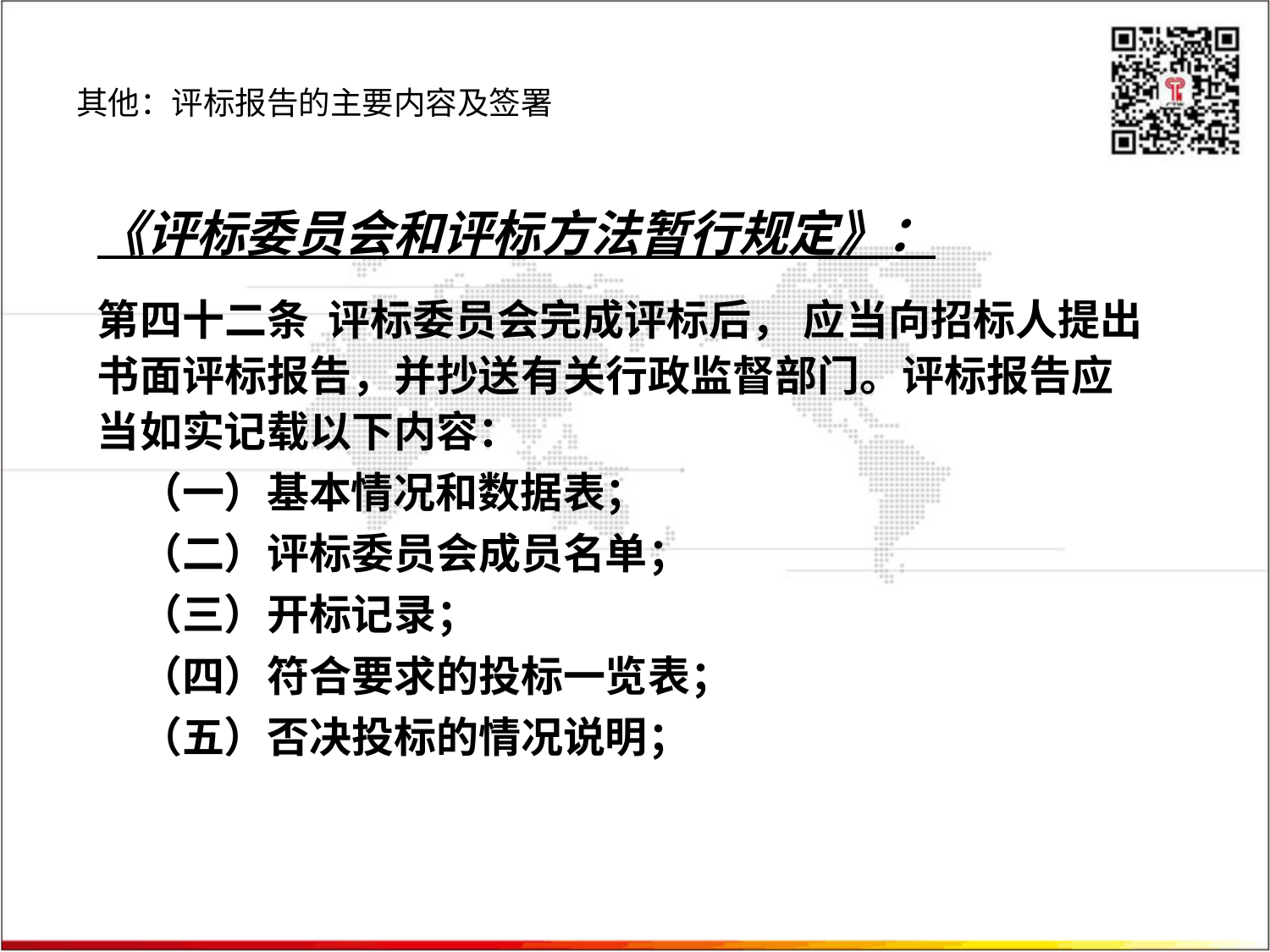

# 其他：评标报告的主要内容及签署
《评标委员会和评标方法暂行规定》：
第四十二条  评标委员会完成评标后， 应当向招标人提出书面评标报告，并抄送有关行政监督部门。评标报告应当如实记载以下内容：
　（一）基本情况和数据表；
　（二）评标委员会成员名单；
　（三）开标记录；
　（四）符合要求的投标一览表；
　（五）否决投标的情况说明；